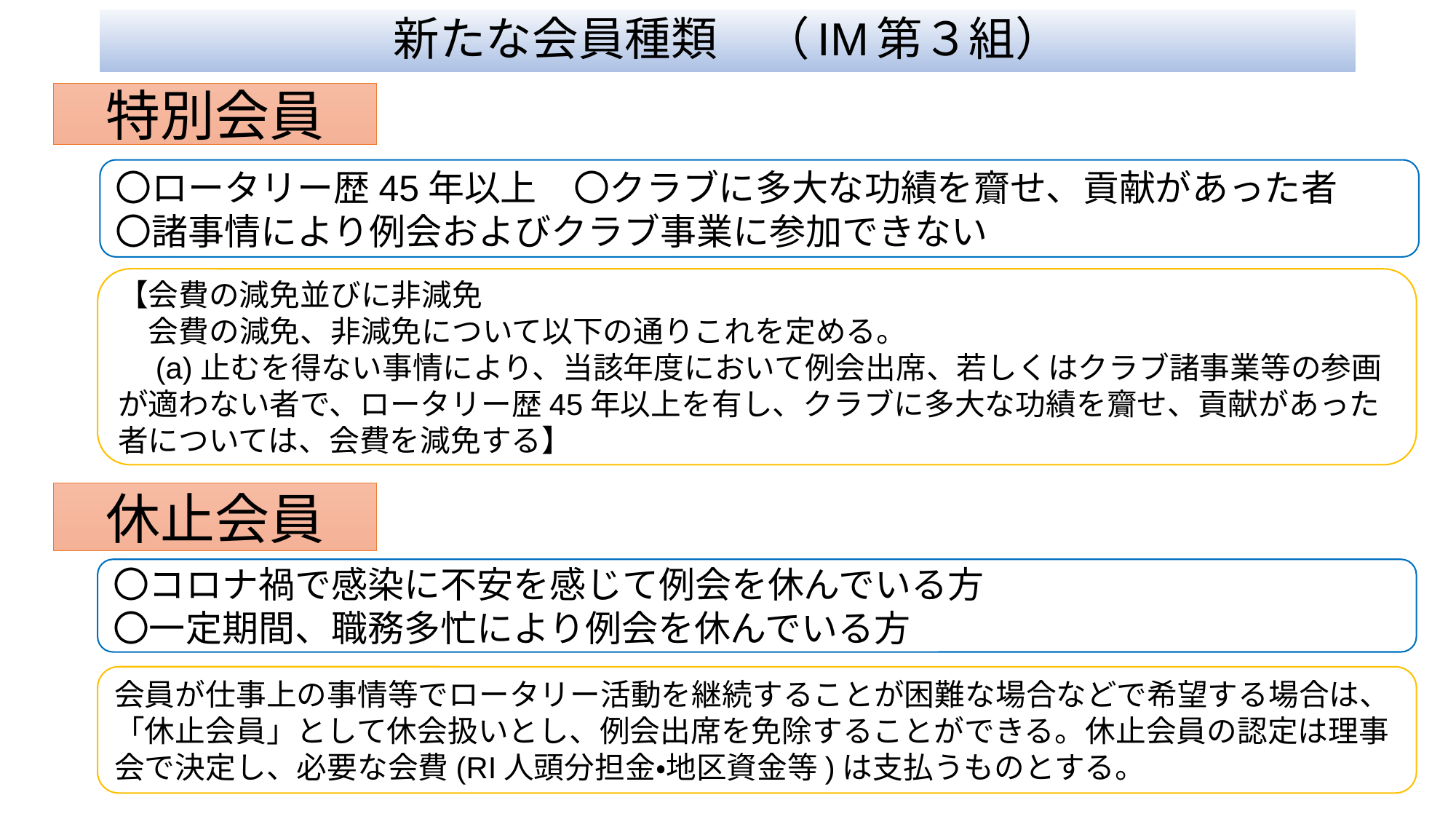

# 新たな会員種類　（IM第３組）
特別会員
〇ロータリー歴45年以上　〇クラブに多大な功績を齎せ、貢献があった者
〇諸事情により例会およびクラブ事業に参加できない
【会費の減免並びに非減免
　会費の減免、非減免について以下の通りこれを定める。
　(a)止むを得ない事情により、当該年度において例会出席、若しくはクラブ諸事業等の参画が適わない者で、ロータリー歴45年以上を有し、クラブに多大な功績を齎せ、貢献があった者については、会費を減免する】
休止会員
〇コロナ禍で感染に不安を感じて例会を休んでいる方
〇一定期間、職務多忙により例会を休んでいる方
会員が仕事上の事情等でロータリー活動を継続することが困難な場合などで希望する場合は、「休止会員」として休会扱いとし、例会出席を免除することができる。休止会員の認定は理事会で決定し、必要な会費(RI人頭分担金・地区資金等)は支払うものとする。